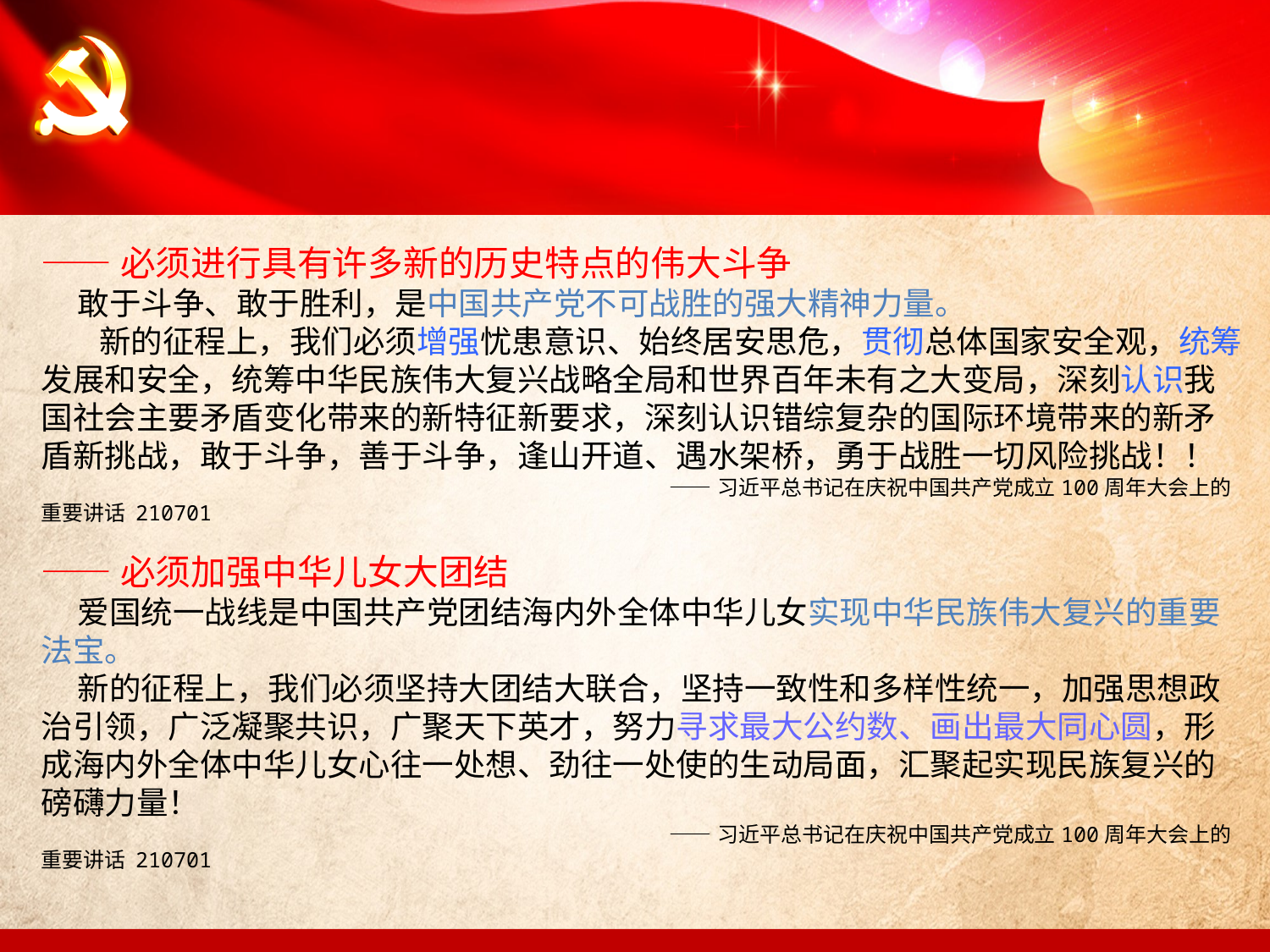

——必须进行具有许多新的历史特点的伟大斗争
    敢于斗争、敢于胜利，是中国共产党不可战胜的强大精神力量。
       新的征程上，我们必须增强忧患意识、始终居安思危，贯彻总体国家安全观，统筹发展和安全，统筹中华民族伟大复兴战略全局和世界百年未有之大变局，深刻认识我国社会主要矛盾变化带来的新特征新要求，深刻认识错综复杂的国际环境带来的新矛盾新挑战，敢于斗争，善于斗争，逢山开道、遇水架桥，勇于战胜一切风险挑战！！
                                                                                                                                       ——习近平总书记在庆祝中国共产党成立100周年大会上的重要讲话 210701

——必须加强中华儿女大团结
    爱国统一战线是中国共产党团结海内外全体中华儿女实现中华民族伟大复兴的重要法宝。
    新的征程上，我们必须坚持大团结大联合，坚持一致性和多样性统一，加强思想政治引领，广泛凝聚共识，广聚天下英才，努力寻求最大公约数、画出最大同心圆，形成海内外全体中华儿女心往一处想、劲往一处使的生动局面，汇聚起实现民族复兴的磅礴力量！
                                                                                                                                       ——习近平总书记在庆祝中国共产党成立100周年大会上的重要讲话 210701